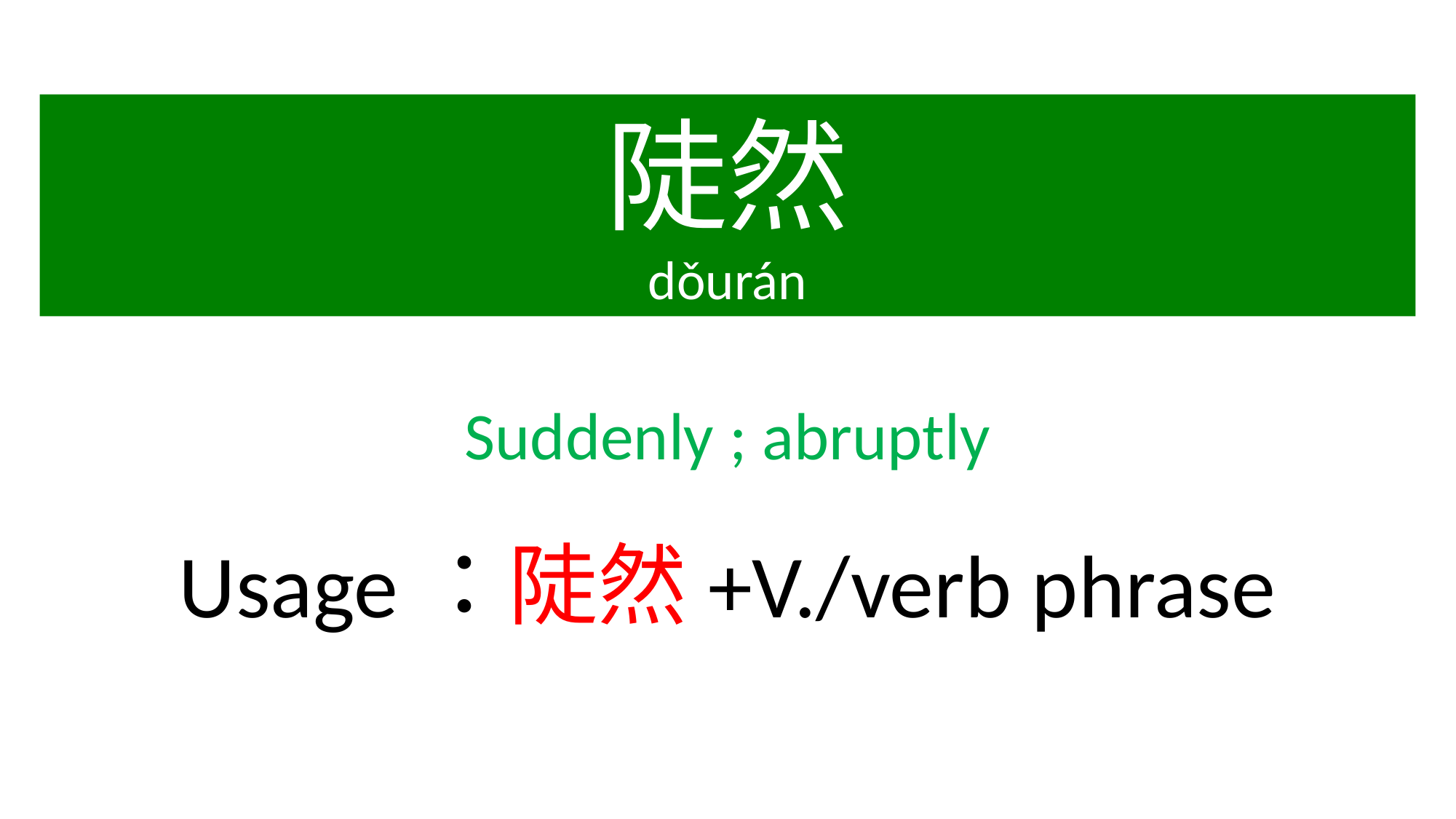

陡然
dǒurán
Suddenly ; abruptly
Usage：陡然+V./verb phrase